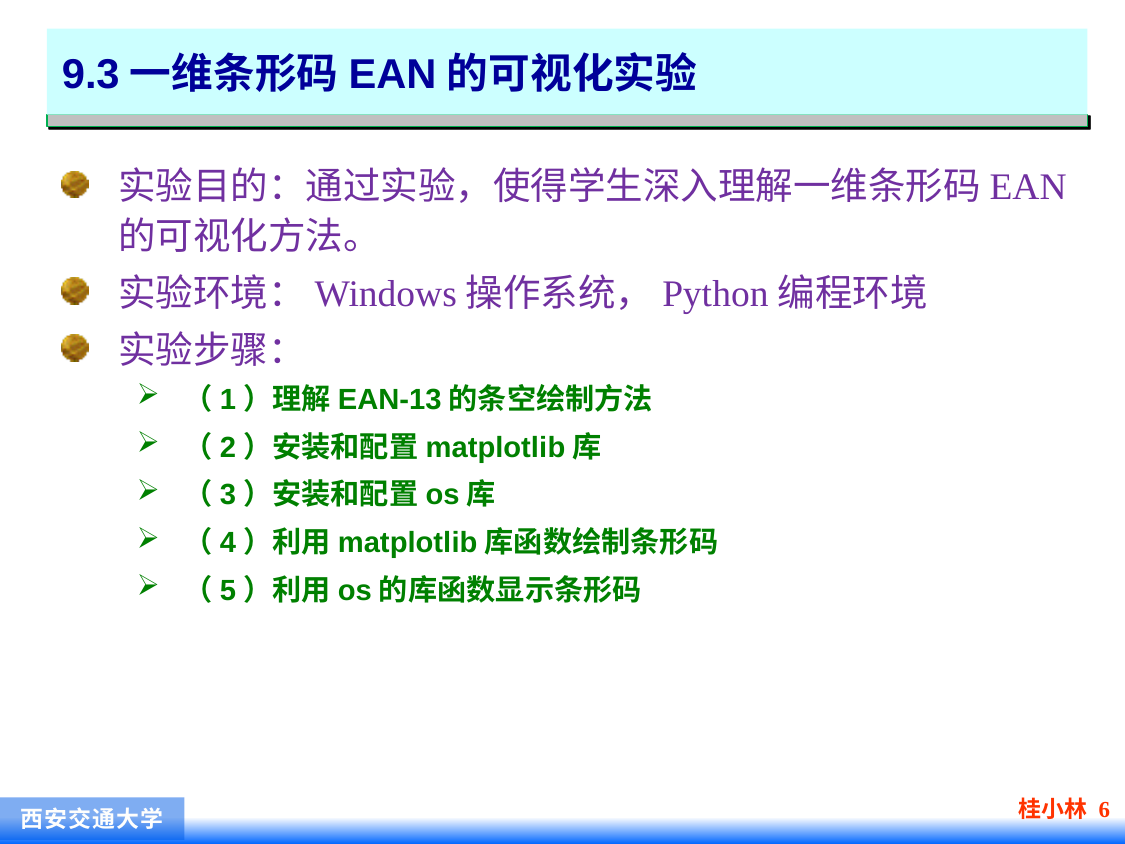

# 9.3一维条形码EAN的可视化实验
实验目的：通过实验，使得学生深入理解一维条形码EAN的可视化方法。
实验环境：Windows操作系统，Python编程环境
实验步骤：
（1）理解EAN-13的条空绘制方法
（2）安装和配置matplotlib库
（3）安装和配置os库
（4）利用matplotlib库函数绘制条形码
（5）利用os的库函数显示条形码
桂小林 6